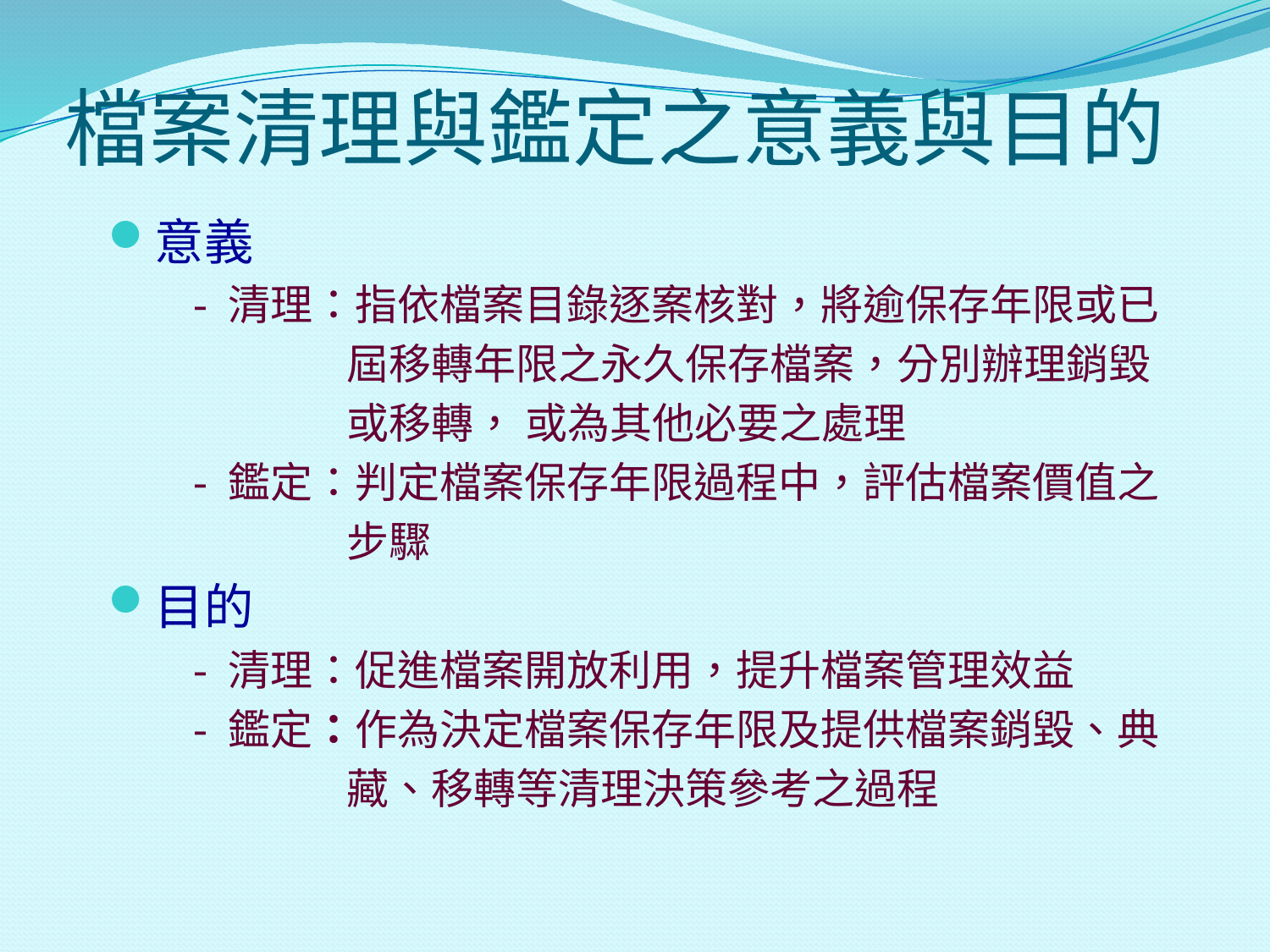

# 檔案清理與鑑定之意義與目的
意義
- 清理：指依檔案目錄逐案核對，將逾保存年限或已
               屆移轉年限之永久保存檔案，分別辦理銷毀
               或移轉， 或為其他必要之處理
- 鑑定：判定檔案保存年限過程中，評估檔案價值之
               步驟
目的
- 清理：促進檔案開放利用，提升檔案管理效益
- 鑑定：作為決定檔案保存年限及提供檔案銷毀、典
               藏、移轉等清理決策參考之過程